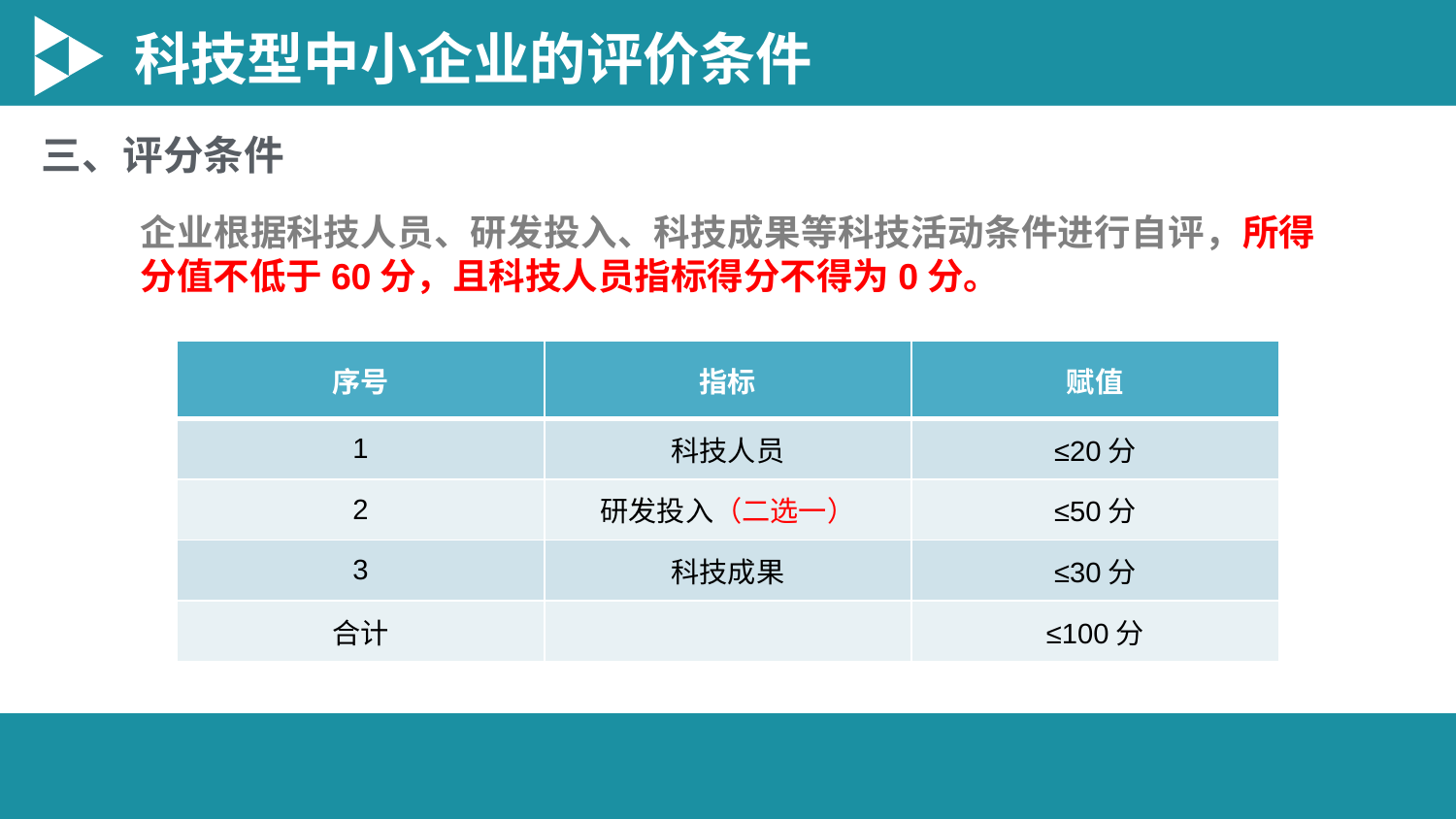

科技型中小企业的评价条件
三、评分条件
企业根据科技人员、研发投入、科技成果等科技活动条件进行自评，所得分值不低于60分，且科技人员指标得分不得为0分。
| 序号 | 指标 | 赋值 |
| --- | --- | --- |
| 1 | 科技人员 | ≤20分 |
| 2 | 研发投入（二选一） | ≤50分 |
| 3 | 科技成果 | ≤30分 |
| 合计 |  | ≤100分 |